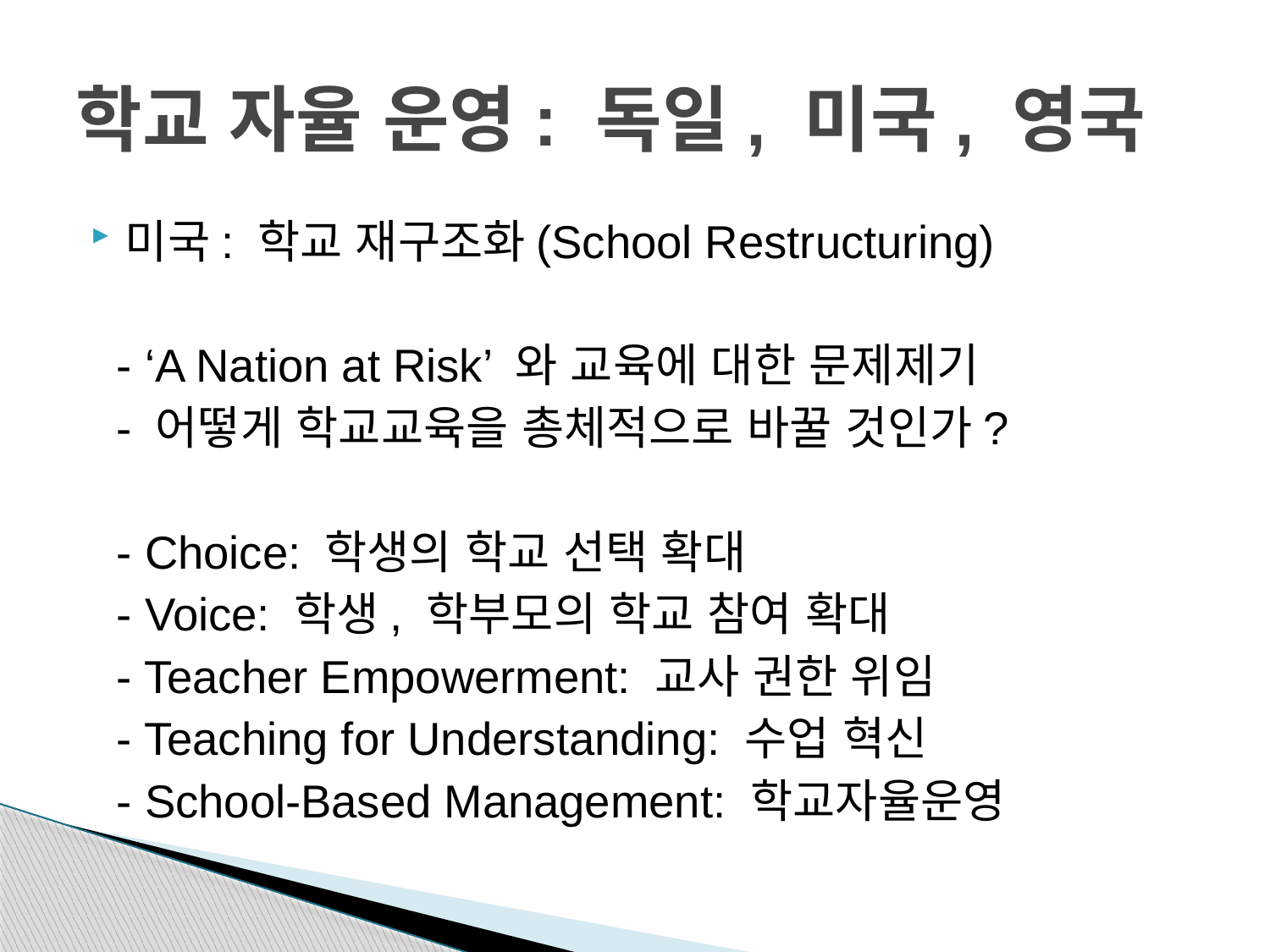

# 학교 자율 운영: 독일, 미국, 영국
미국: 학교 재구조화(School Restructuring)

  - ‘A Nation at Risk’ 와 교육에 대한 문제제기
  - 어떻게 학교교육을 총체적으로 바꿀 것인가?

  - Choice: 학생의 학교 선택 확대
  - Voice: 학생, 학부모의 학교 참여 확대
  - Teacher Empowerment: 교사 권한 위임
  - Teaching for Understanding: 수업 혁신
  - School-Based Management: 학교자율운영